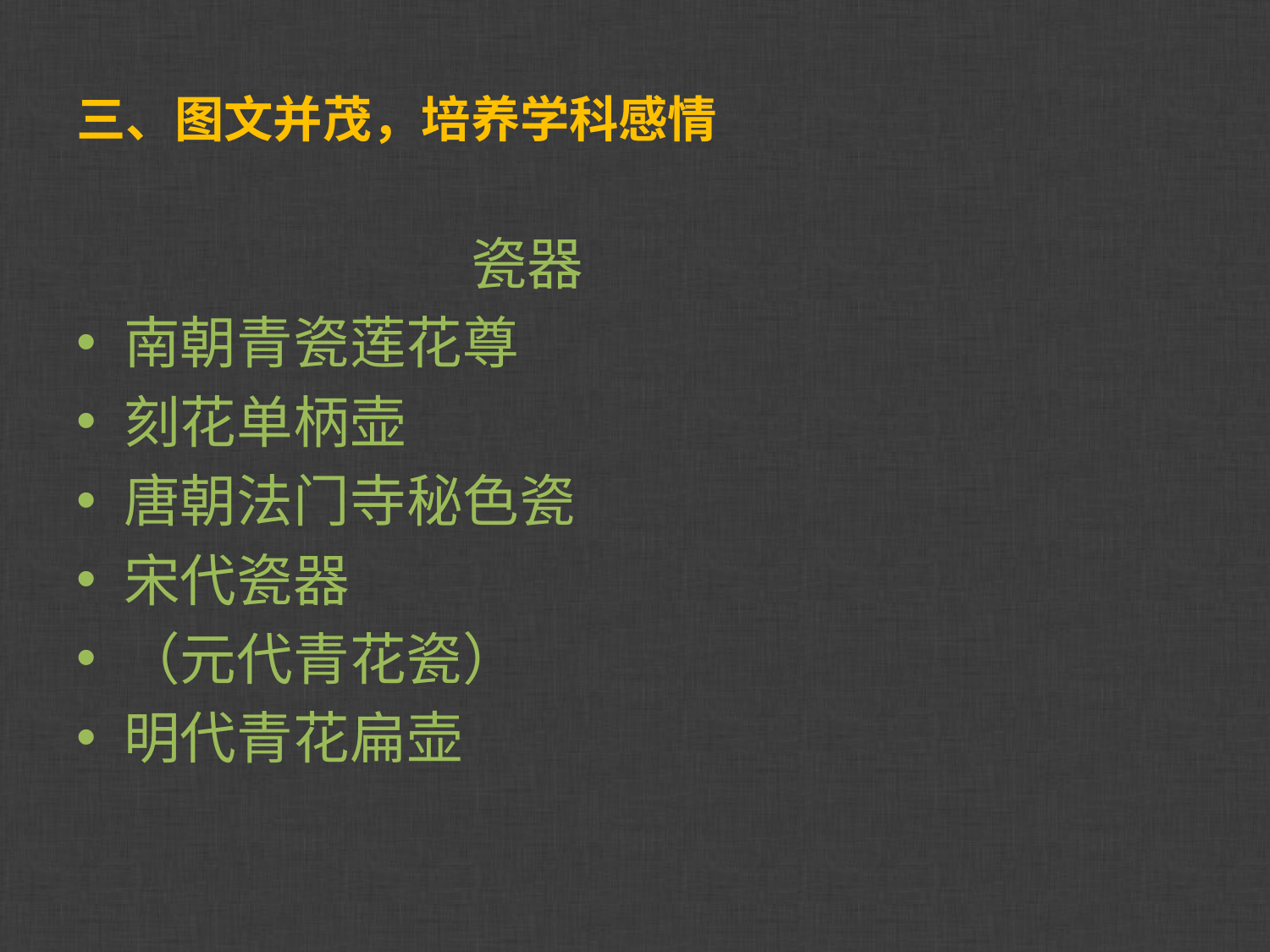

# 三、图文并茂，培养学科感情
                              瓷器
南朝青瓷莲花尊
刻花单柄壶
唐朝法门寺秘色瓷
宋代瓷器
（元代青花瓷）
明代青花扁壶